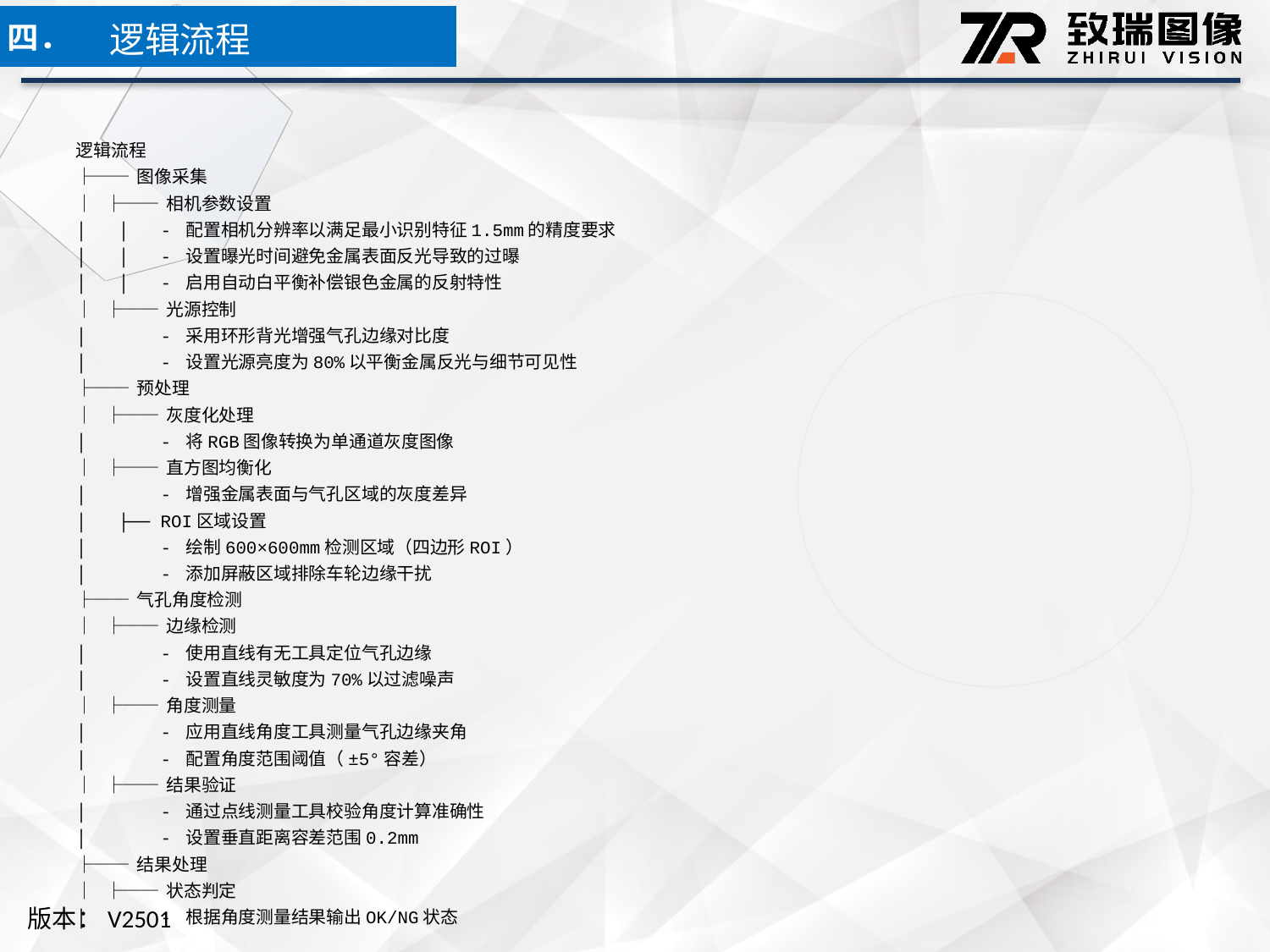

逻辑流程
四．

逻辑流程
├── 图像采集
│   ├── 相机参数设置
│   │   - 配置相机分辨率以满足最小识别特征1.5mm的精度要求
│   │   - 设置曝光时间避免金属表面反光导致的过曝
│   │   - 启用自动白平衡补偿银色金属的反射特性
│   ├── 光源控制
│       - 采用环形背光增强气孔边缘对比度
│       - 设置光源亮度为80%以平衡金属反光与细节可见性
├── 预处理
│   ├── 灰度化处理
│       - 将RGB图像转换为单通道灰度图像
│   ├── 直方图均衡化
│       - 增强金属表面与气孔区域的灰度差异
│   ├── ROI区域设置
│       - 绘制600×600mm检测区域（四边形ROI）
│       - 添加屏蔽区域排除车轮边缘干扰
├── 气孔角度检测
│   ├── 边缘检测
│       - 使用直线有无工具定位气孔边缘
│       - 设置直线灵敏度为70%以过滤噪声
│   ├── 角度测量
│       - 应用直线角度工具测量气孔边缘夹角
│       - 配置角度范围阈值（±5°容差）
│   ├── 结果验证
│       - 通过点线测量工具校验角度计算准确性
│       - 设置垂直距离容差范围0.2mm
├── 结果处理
│   ├── 状态判定
│       - 根据角度测量结果输出OK/NG状态